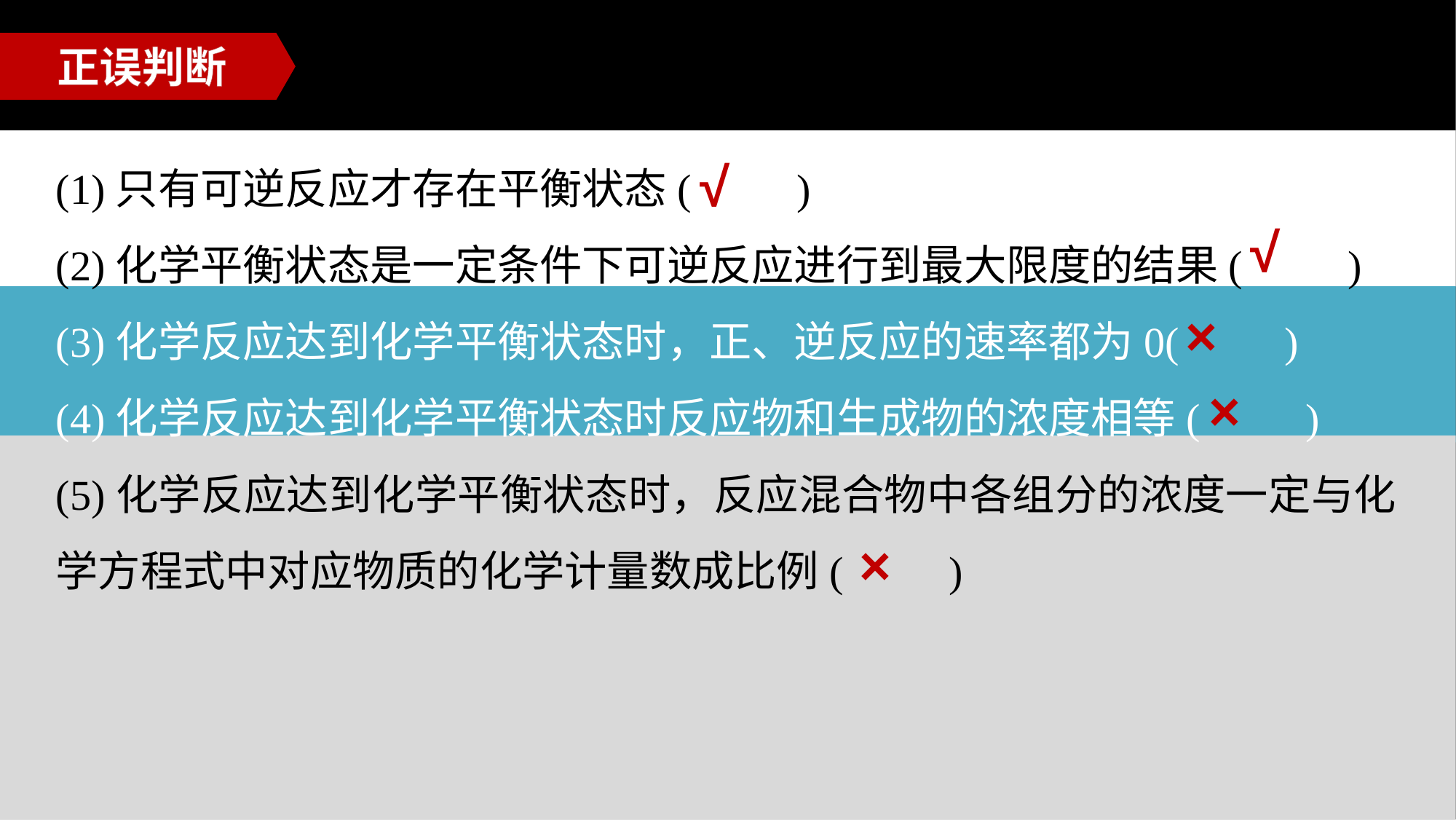

正误判断

(1)只有可逆反应才存在平衡状态(　　)
(2)化学平衡状态是一定条件下可逆反应进行到最大限度的结果(　　)
(3)化学反应达到化学平衡状态时，正、逆反应的速率都为0(　　)
(4)化学反应达到化学平衡状态时反应物和生成物的浓度相等(　　)
(5)化学反应达到化学平衡状态时，反应混合物中各组分的浓度一定与化学方程式中对应物质的化学计量数成比例(　　)
√
√

×
×

×